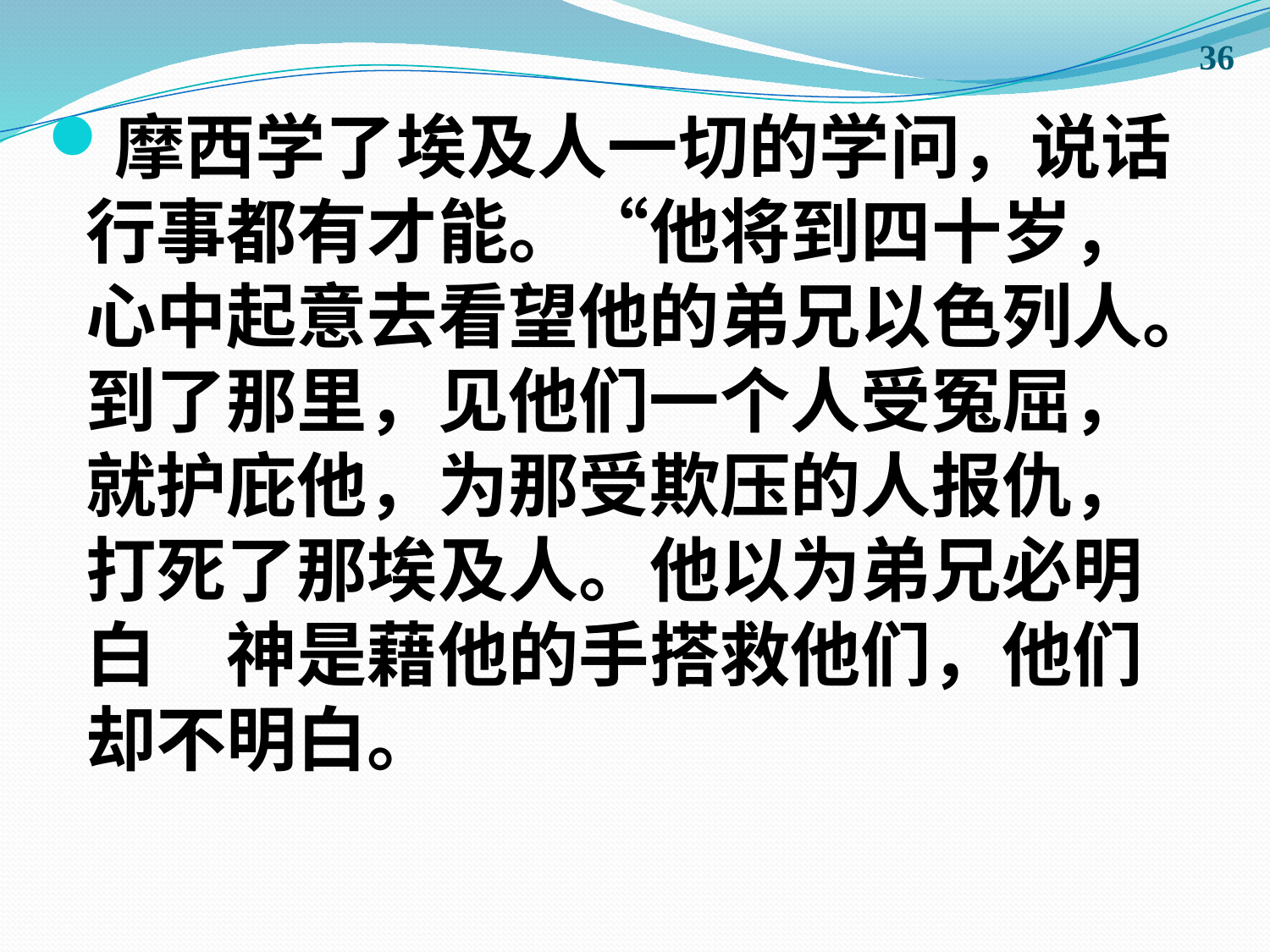

36
摩西学了埃及人一切的学问，说话行事都有才能。“他将到四十岁，心中起意去看望他的弟兄以色列人。到了那里，见他们一个人受冤屈，就护庇他，为那受欺压的人报仇，打死了那埃及人。他以为弟兄必明白　神是藉他的手搭救他们，他们却不明白。